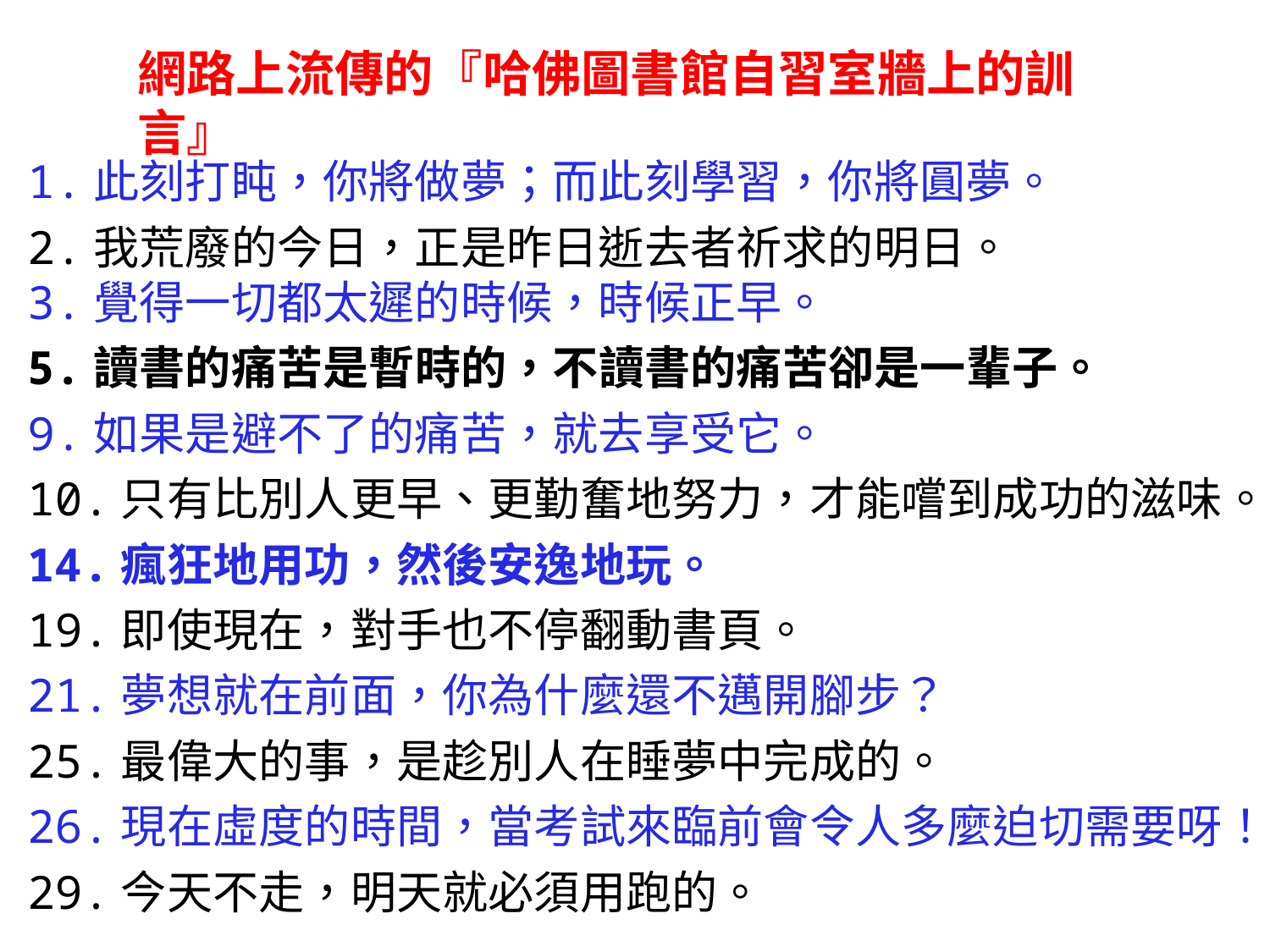

網路上流傳的『哈佛圖書館自習室牆上的訓言』
1.此刻打盹，你將做夢；而此刻學習，你將圓夢。
2.我荒廢的今日，正是昨日逝去者祈求的明日。
3.覺得一切都太遲的時候，時候正早。
5.讀書的痛苦是暫時的，不讀書的痛苦卻是一輩子。
9.如果是避不了的痛苦，就去享受它。
10.只有比別人更早、更勤奮地努力，才能嚐到成功的滋味。
14.瘋狂地用功，然後安逸地玩。
19.即使現在，對手也不停翻動書頁。
21.夢想就在前面，你為什麼還不邁開腳步？
25.最偉大的事，是趁別人在睡夢中完成的。
26.現在虛度的時間，當考試來臨前會令人多麼迫切需要呀！
29.今天不走，明天就必須用跑的。